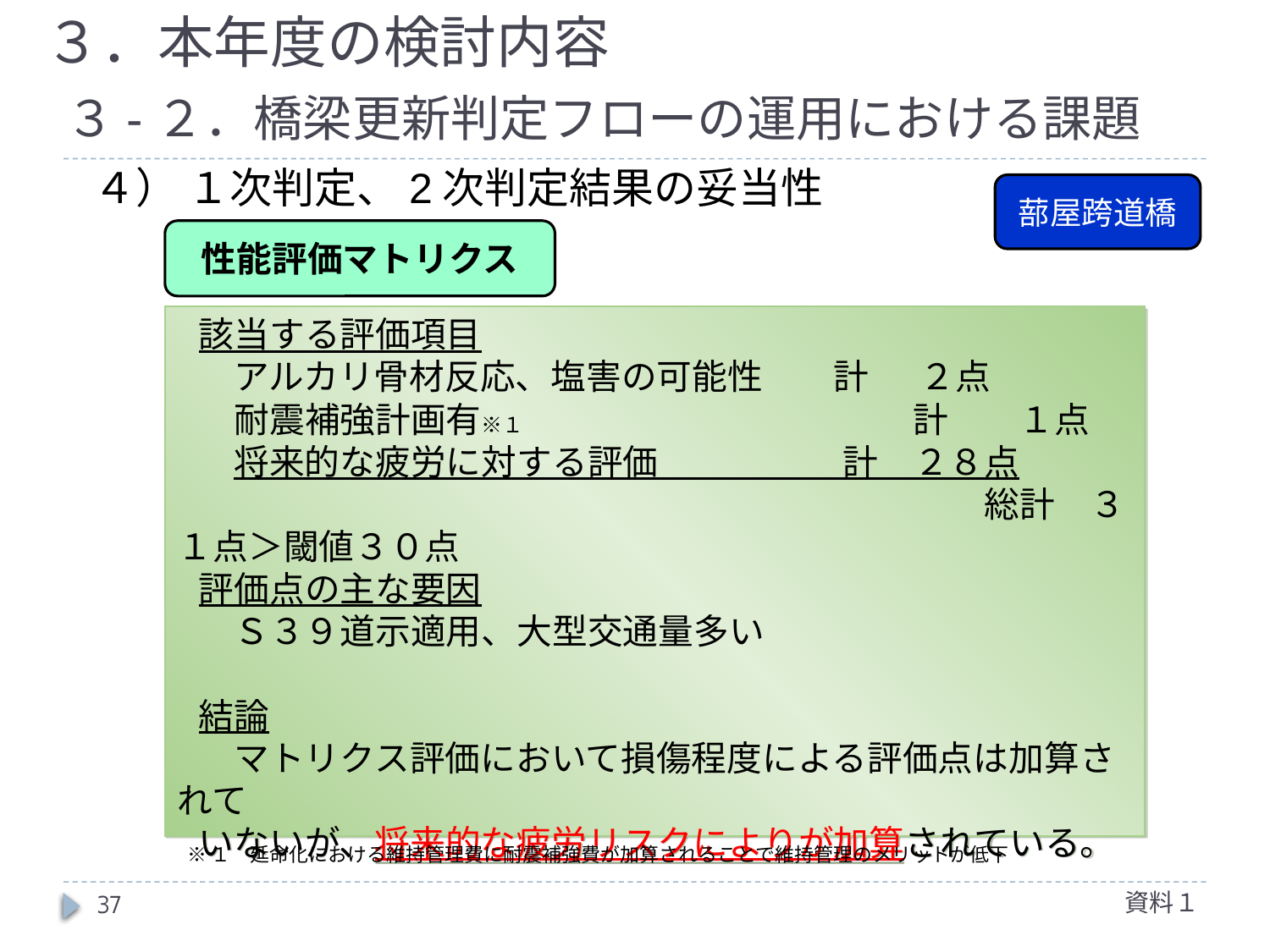

# ３．本年度の検討内容
３-２．橋梁更新判定フローの運用における課題
４） １次判定、2次判定結果の妥当性
蔀屋跨道橋
性能評価マトリクス
該当する評価項目
　アルカリ骨材反応、塩害の可能性　　計　  ２点
　耐震補強計画有※１　　　　　　　　　　　計　　１点
　将来的な疲労に対する評価　　　　　 計　２８点
　　　　　　　　　　　　　　　　　　　　　　 総計　３１点＞閾値３０点
評価点の主な要因
　Ｓ３９道示適用、大型交通量多い

結論
　マトリクス評価において損傷程度による評価点は加算されて
いないが、将来的な疲労リスクによりが加算されている。
※１　延命化における維持管理費に耐震補強費が加算されることで維持管理のメリットが低下
資料１
37